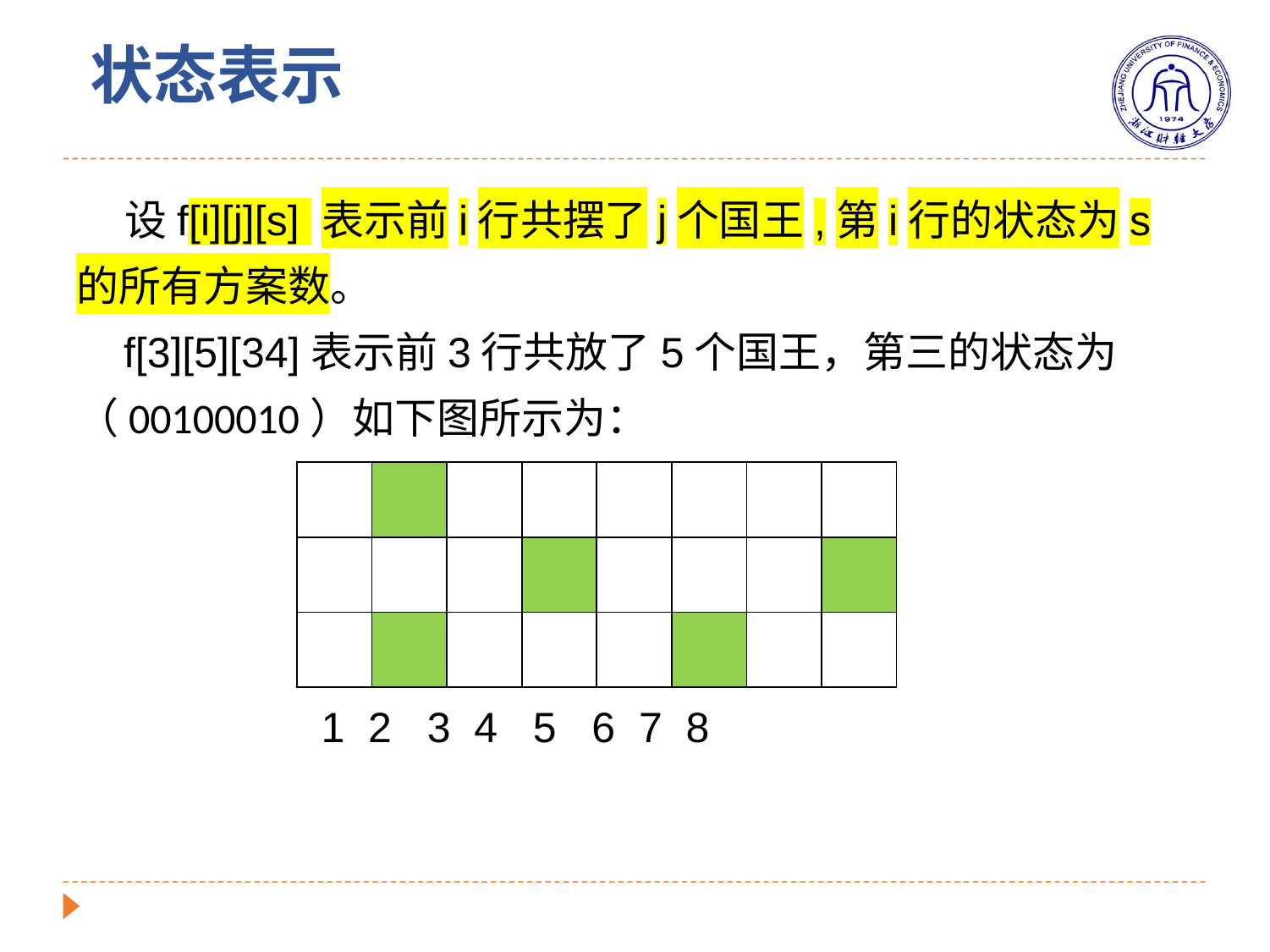

状态表示
    设f[i][j][s] 表示前i行共摆了j个国王,第i行的状态为s的所有方案数。
    f[3][5][34]表示前3行共放了5个国王，第三的状态为（00100010）如下图所示为：
|  |  |  |  |  |  |  |  |
| --- | --- | --- | --- | --- | --- | --- | --- |
|  |  |  |  |  |  |  |  |
|  |  |  |  |  |  |  |  |
 1  2   3  4   5   6  7  8
36